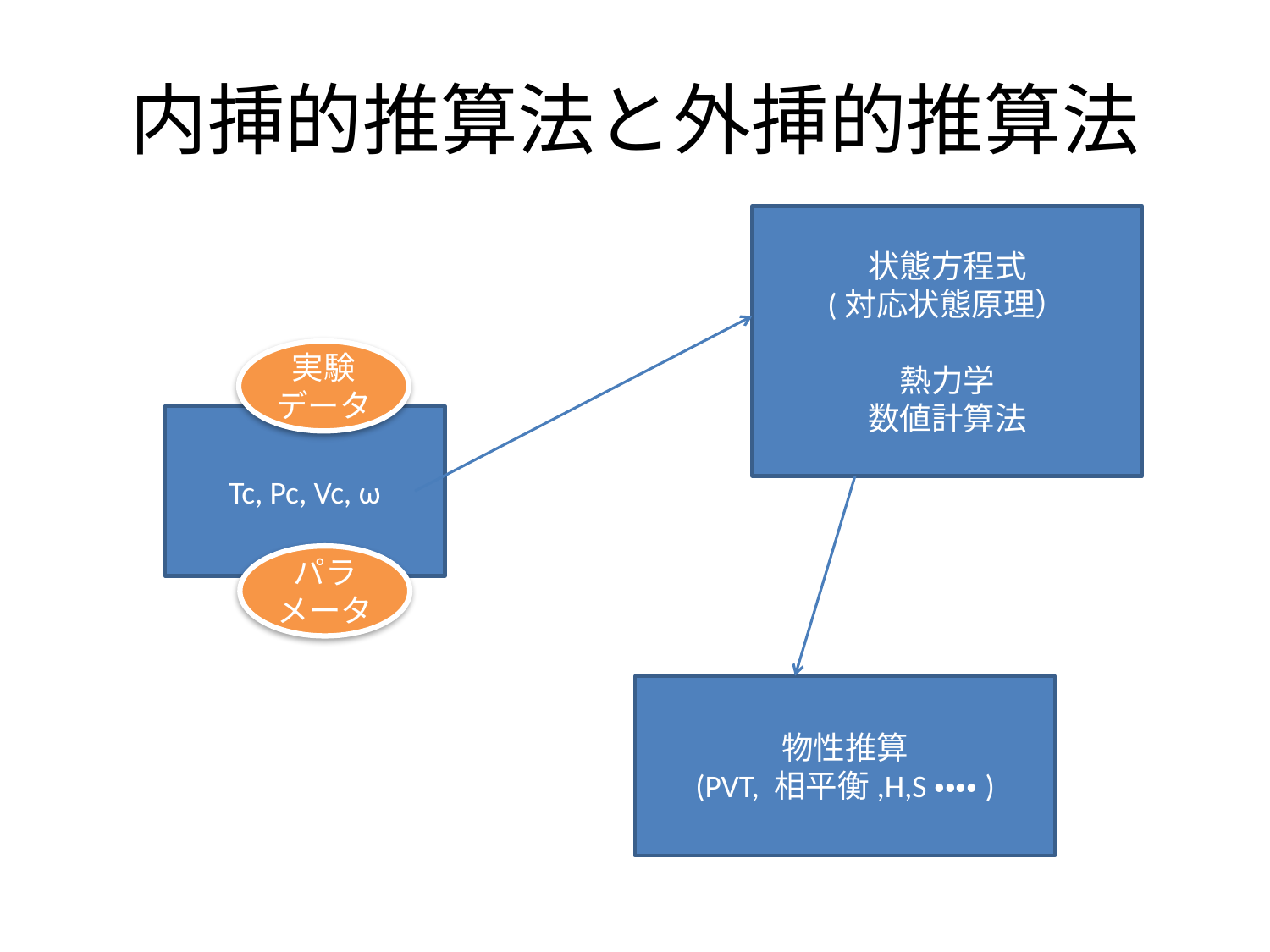

# 内挿的推算法と外挿的推算法
状態方程式
(対応状態原理）

熱力学
数値計算法

実験データ
Tc, Pc, Vc, ω
パラメータ
物性推算
(PVT, 相平衡,H,S・・・・)